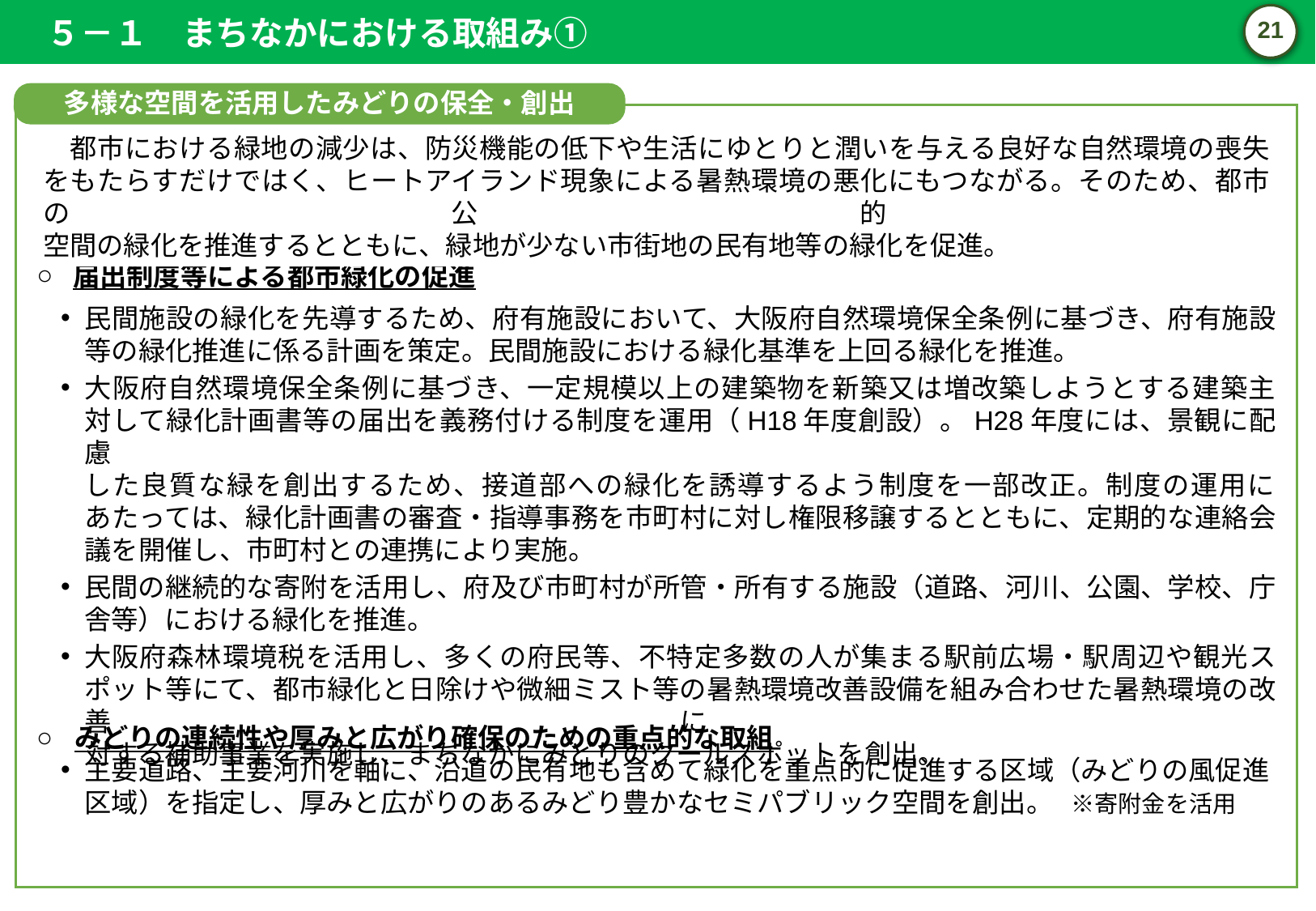

５－１　まちなかにおける取組み①
21
多様な空間を活用したみどりの保全・創出

　都市における緑地の減少は、防災機能の低下や生活にゆとりと潤いを与える良好な自然環境の喪失をもたらすだけではく、ヒートアイランド現象による暑熱環境の悪化にもつながる。そのため、都市の公的
空間の緑化を推進するとともに、緑地が少ない市街地の民有地等の緑化を促進。
届出制度等による都市緑化の促進
民間施設の緑化を先導するため、府有施設において、大阪府自然環境保全条例に基づき、府有施設等の緑化推進に係る計画を策定。民間施設における緑化基準を上回る緑化を推進。
大阪府自然環境保全条例に基づき、一定規模以上の建築物を新築又は増改築しようとする建築主
対して緑化計画書等の届出を義務付ける制度を運用（H18年度創設）。H28年度には、景観に配慮
した良質な緑を創出するため、接道部への緑化を誘導するよう制度を一部改正。制度の運用に
あたっては、緑化計画書の審査・指導事務を市町村に対し権限移譲するとともに、定期的な連絡会議を開催し、市町村との連携により実施。
民間の継続的な寄附を活用し、府及び市町村が所管・所有する施設（道路、河川、公園、学校、庁舎等）における緑化を推進。
大阪府森林環境税を活用し、多くの府民等、不特定多数の人が集まる駅前広場・駅周辺や観光スポット等にて、都市緑化と日除けや微細ミスト等の暑熱環境改善設備を組み合わせた暑熱環境の改善に
対する補助事業を実施し、まちなかにみどりのクールスポットを創出。
みどりの連続性や厚みと広がり確保のための重点的な取組
主要道路、主要河川を軸に、沿道の民有地も含めて緑化を重点的に促進する区域（みどりの風促進
区域）を指定し、厚みと広がりのあるみどり豊かなセミパブリック空間を創出。   ※寄附金を活用